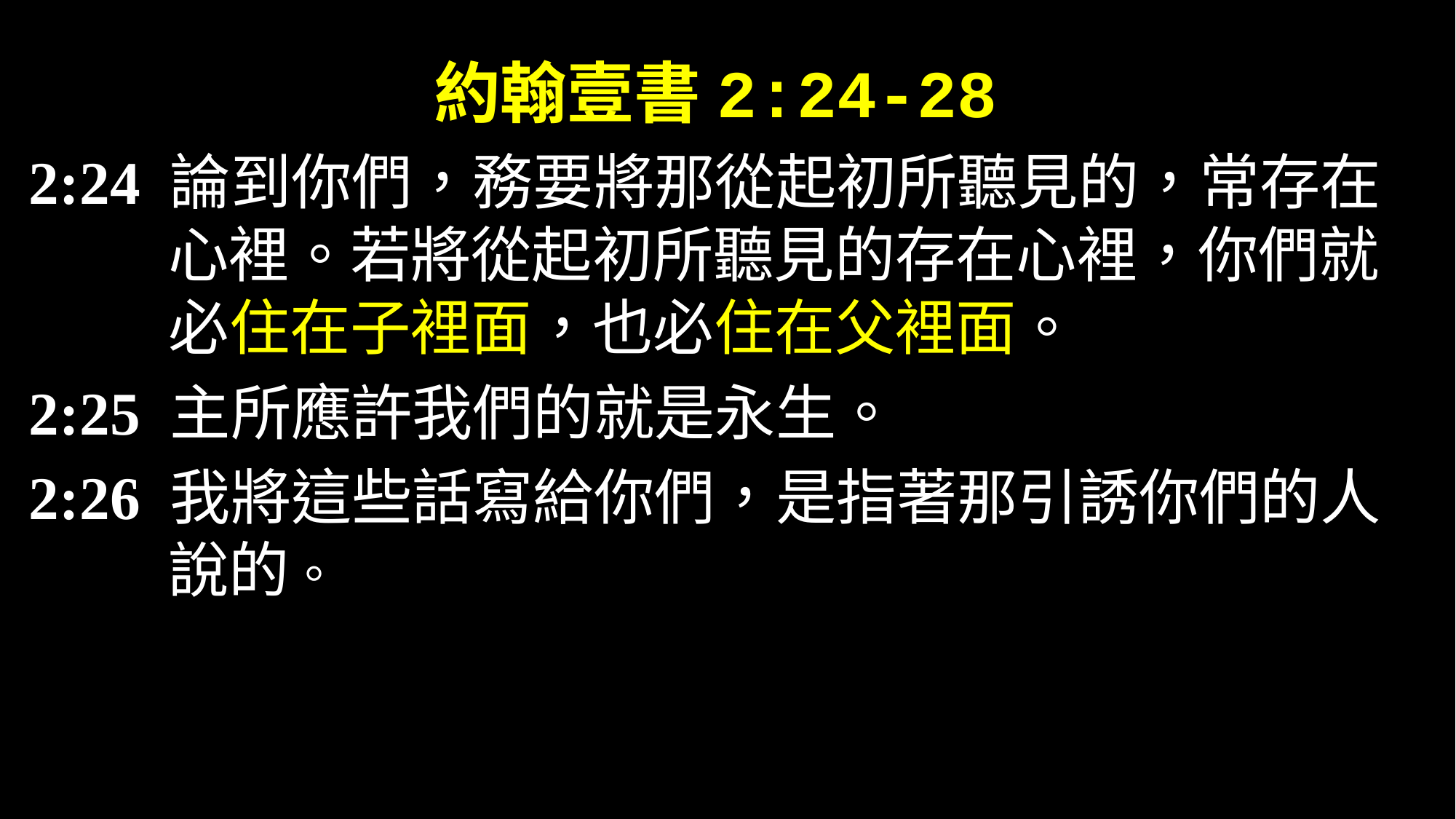

# 約翰壹書2:24-28
2:24 論到你們，務要將那從起初所聽見的，常存在心裡。若將從起初所聽見的存在心裡，你們就必住在子裡面，也必住在父裡面。
2:25 主所應許我們的就是永生。
2:26 我將這些話寫給你們，是指著那引誘你們的人說的。